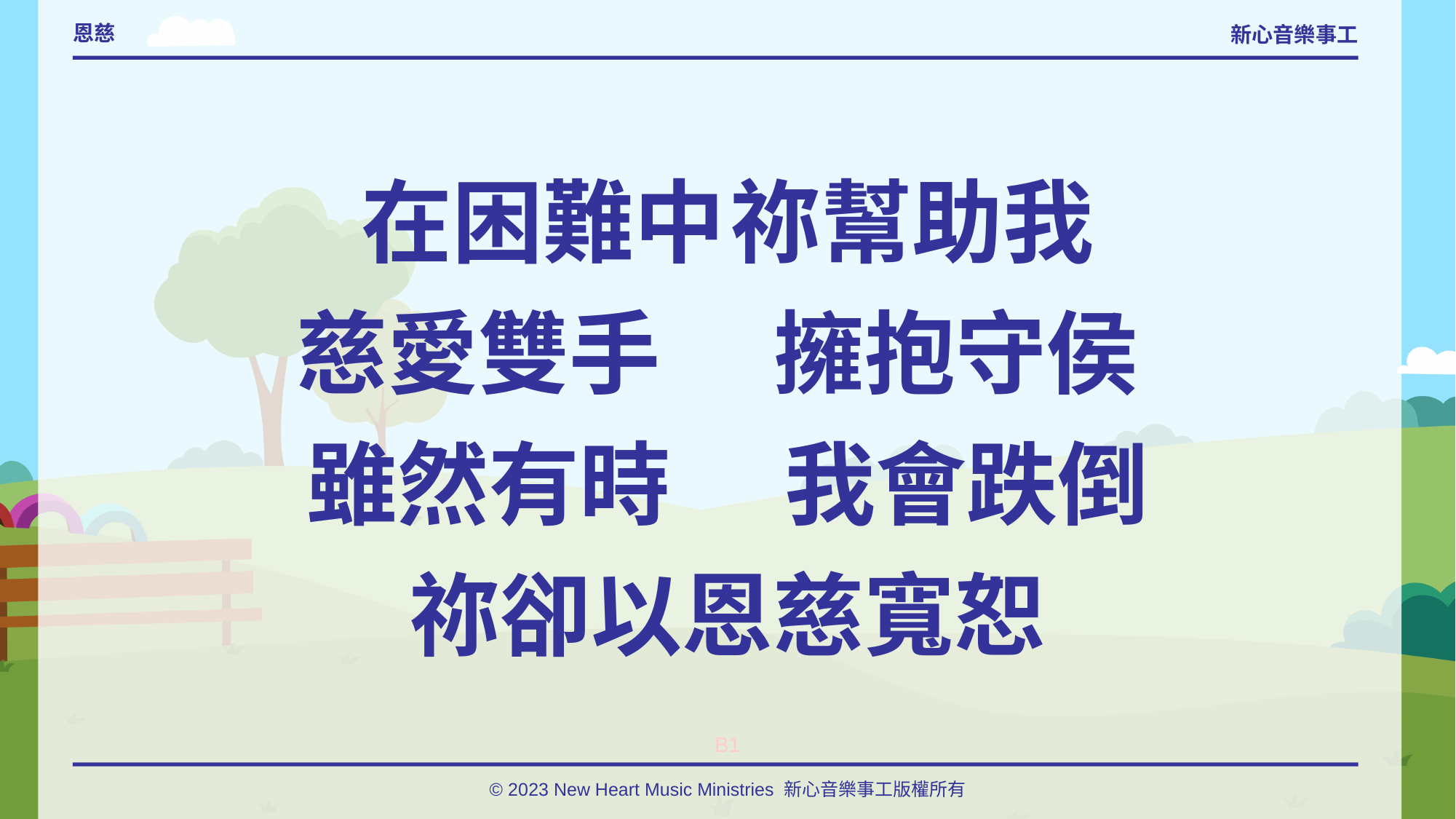

# 恩慈
在困難中	祢幫助我
慈愛雙手 	擁抱守侯
雖然有時 	我會跌倒
祢卻以恩慈寬恕
B1
© 2023 New Heart Music Ministries 新心音樂事工版權所有